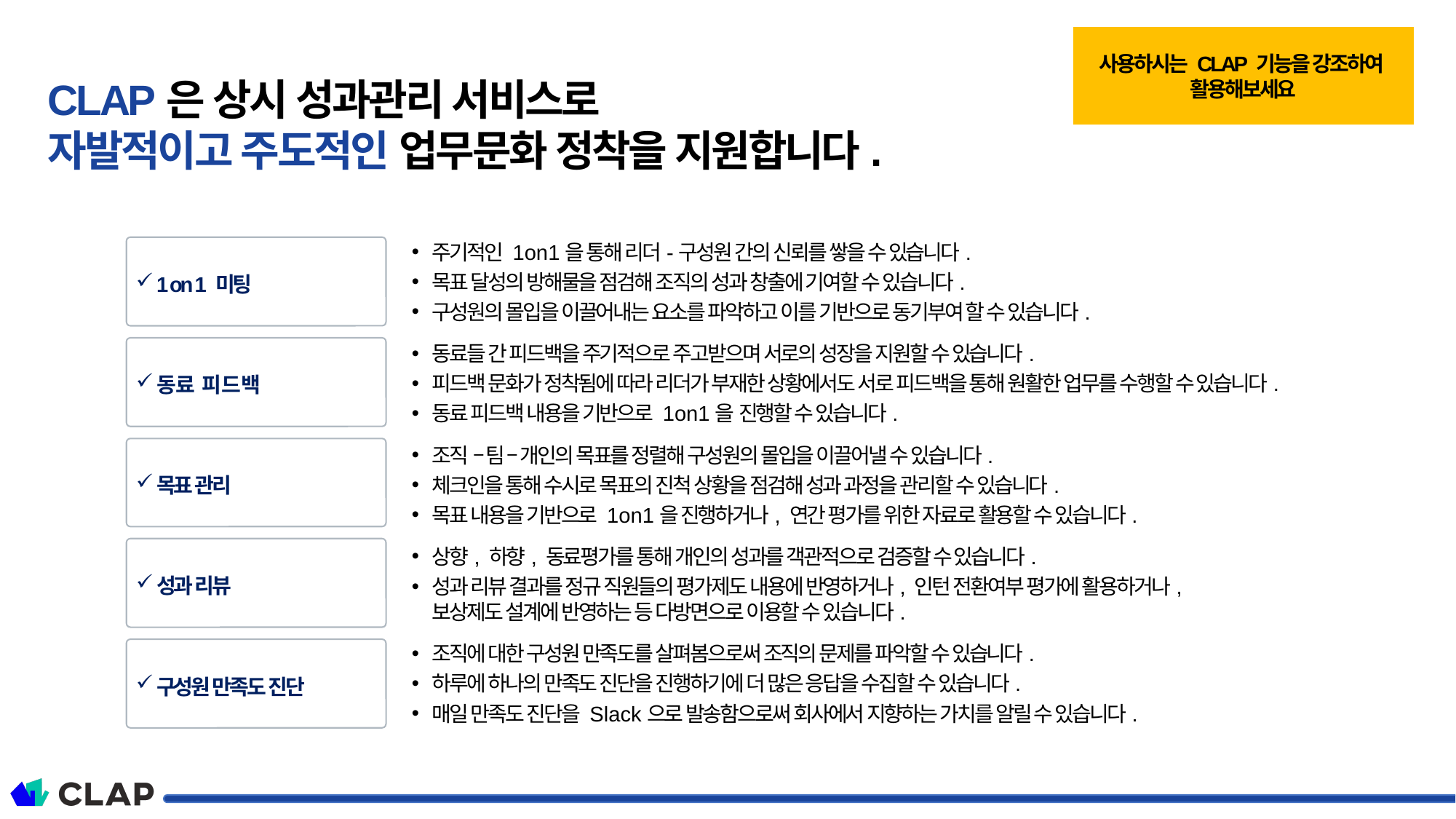

사용하시는 CLAP 기능을 강조하여
활용해보세요
CLAP은 상시 성과관리 서비스로
자발적이고 주도적인 업무문화 정착을 지원합니다.
주기적인 1on1을 통해 리더-구성원 간의 신뢰를 쌓을 수 있습니다.
목표 달성의 방해물을 점검해 조직의 성과 창출에 기여할 수 있습니다.
구성원의 몰입을 이끌어내는 요소를 파악하고 이를 기반으로 동기부여 할 수 있습니다.
1 on 1 미팅
동료들 간 피드백을 주기적으로 주고받으며 서로의 성장을 지원할 수 있습니다.
피드백 문화가 정착됨에 따라 리더가 부재한 상황에서도 서로 피드백을 통해 원활한 업무를 수행할 수 있습니다.
동료 피드백 내용을 기반으로 1on1을 진행할 수 있습니다.
동료 피드백
조직 – 팀 – 개인의 목표를 정렬해 구성원의 몰입을 이끌어낼 수 있습니다.
체크인을 통해 수시로 목표의 진척 상황을 점검해 성과 과정을 관리할 수 있습니다.
목표 내용을 기반으로 1on1을 진행하거나, 연간 평가를 위한 자료로 활용할 수 있습니다.
목표 관리
상향, 하향, 동료평가를 통해 개인의 성과를 객관적으로 검증할 수 있습니다.
성과 리뷰 결과를 정규 직원들의 평가제도 내용에 반영하거나, 인턴 전환여부 평가에 활용하거나,
보상제도 설계에 반영하는 등 다방면으로 이용할 수 있습니다.
성과 리뷰
조직에 대한 구성원 만족도를 살펴봄으로써 조직의 문제를 파악할 수 있습니다.
하루에 하나의 만족도 진단을 진행하기에 더 많은 응답을 수집할 수 있습니다.
매일 만족도 진단을 Slack으로 발송함으로써 회사에서 지향하는 가치를 알릴 수 있습니다.
구성원 만족도 진단